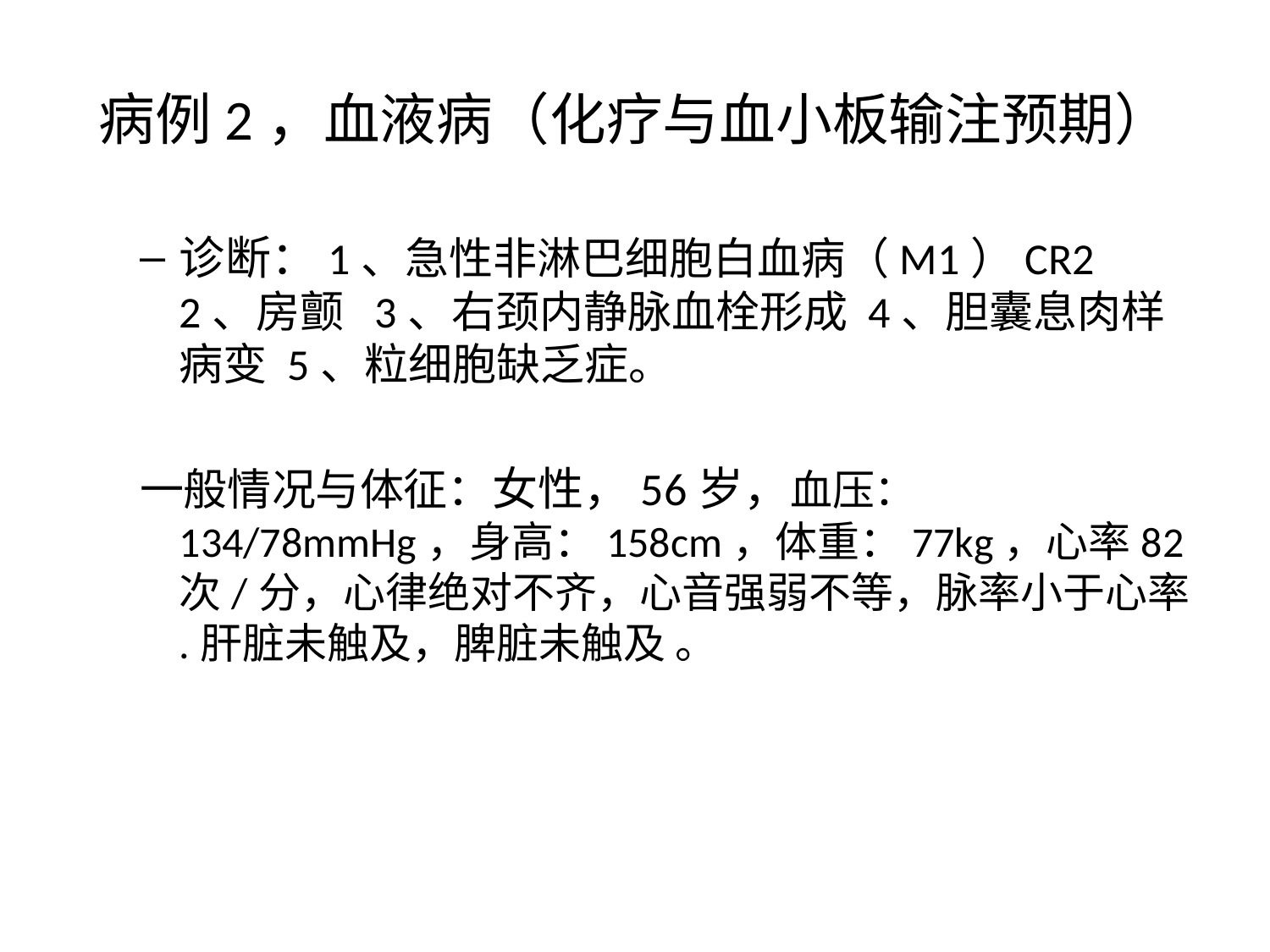

# 病例2，血液病（化疗与血小板输注预期）
诊断：1、急性非淋巴细胞白血病（M1）CR2   2、房颤  3、右颈内静脉血栓形成 4、胆囊息肉样病变 5、粒细胞缺乏症。

一般情况与体征：女性，56岁，血压：134/78mmHg，身高：158cm，体重：77kg，心率82次/分，心律绝对不齐，心音强弱不等，脉率小于心率 .肝脏未触及，脾脏未触及 。